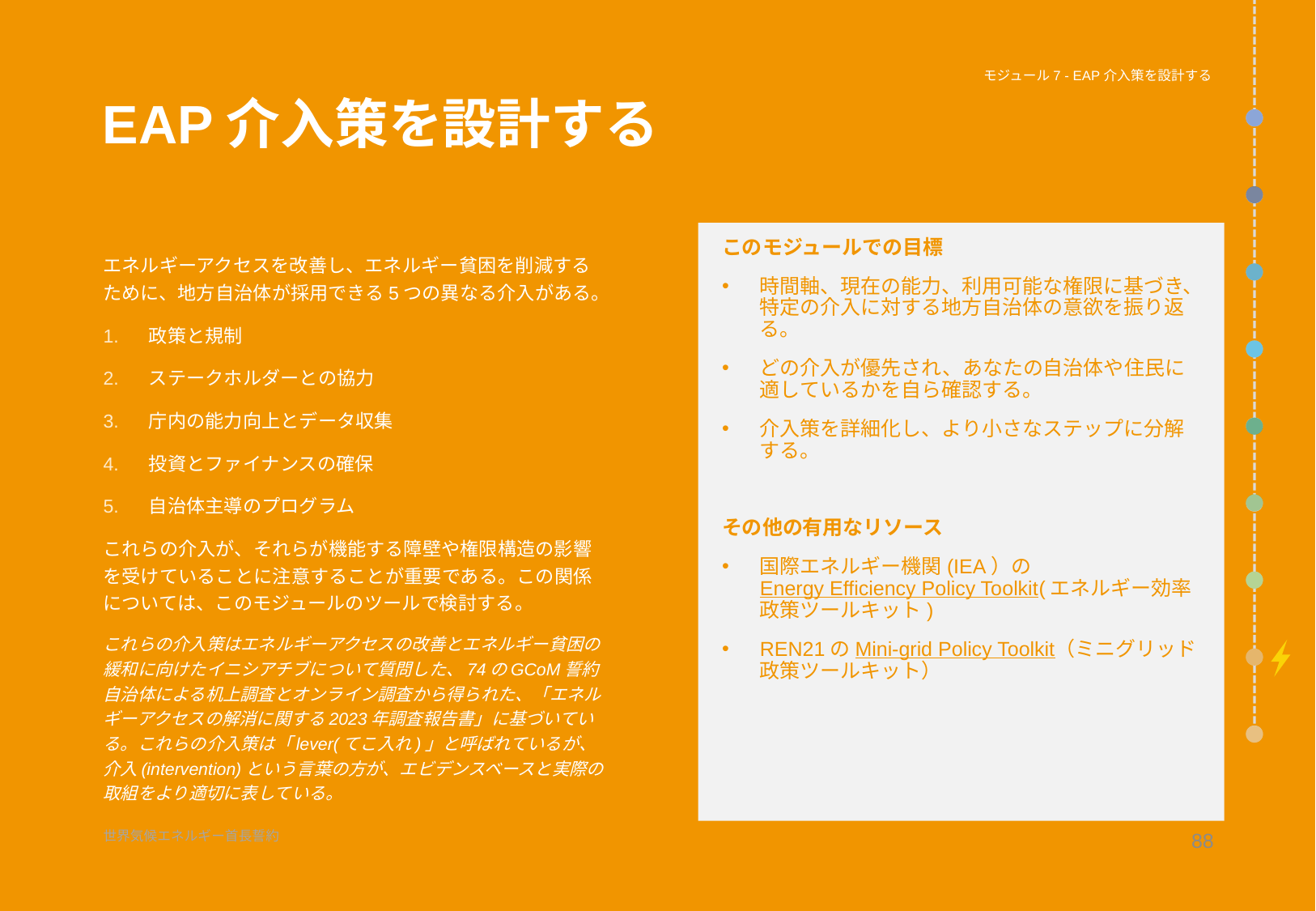

モジュール7 - EAP介入策を設計する
# EAP介入策を設計する

このモジュールでの目標
時間軸、現在の能力、利用可能な権限に基づき、特定の介入に対する地方自治体の意欲を振り返る。
どの介入が優先され、あなたの自治体や住民に適しているかを自ら確認する。
介入策を詳細化し、より小さなステップに分解する。

その他の有用なリソース
国際エネルギー機関(IEA）のEnergy Efficiency Policy Toolkit(エネルギー効率政策ツールキット)
REN21のMini-grid Policy Toolkit（ミニグリッド政策ツールキット）
エネルギーアクセスを改善し、エネルギー貧困を削減するために、地方自治体が採用できる5つの異なる介入がある。
政策と規制
ステークホルダーとの協力
庁内の能力向上とデータ収集
投資とファイナンスの確保
自治体主導のプログラム
これらの介入が、それらが機能する障壁や権限構造の影響を受けていることに注意することが重要である。この関係については、このモジュールのツールで検討する。
これらの介入策はエネルギーアクセスの改善とエネルギー貧困の緩和に向けたイニシアチブについて質問した、74のGCoM誓約自治体による机上調査とオンライン調査から得られた、「エネルギーアクセスの解消に関する2023年調査報告書」に基づいている。これらの介入策は「lever(てこ入れ)」と呼ばれているが、介入(intervention)という言葉の方が、エビデンスベースと実際の取組をより適切に表している。

88